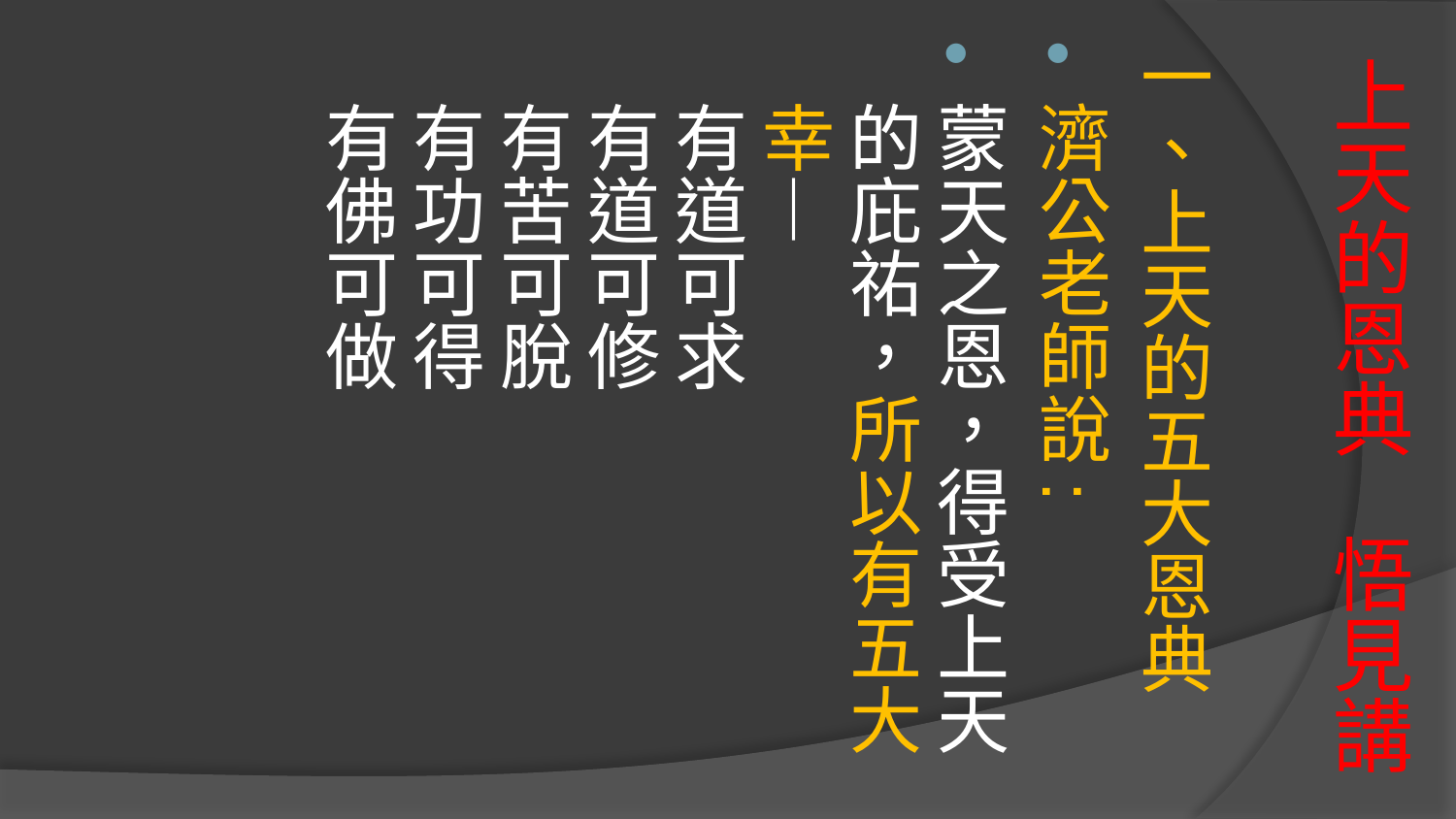

一、上天的五大恩典
濟公老師說:
蒙天之恩，得受上天的庇祐，所以有五大幸―
有道可求 　　
有道可修 　　
有苦可脫 　　
有功可得 　　
有佛可做

# 上天的恩典    悟見講